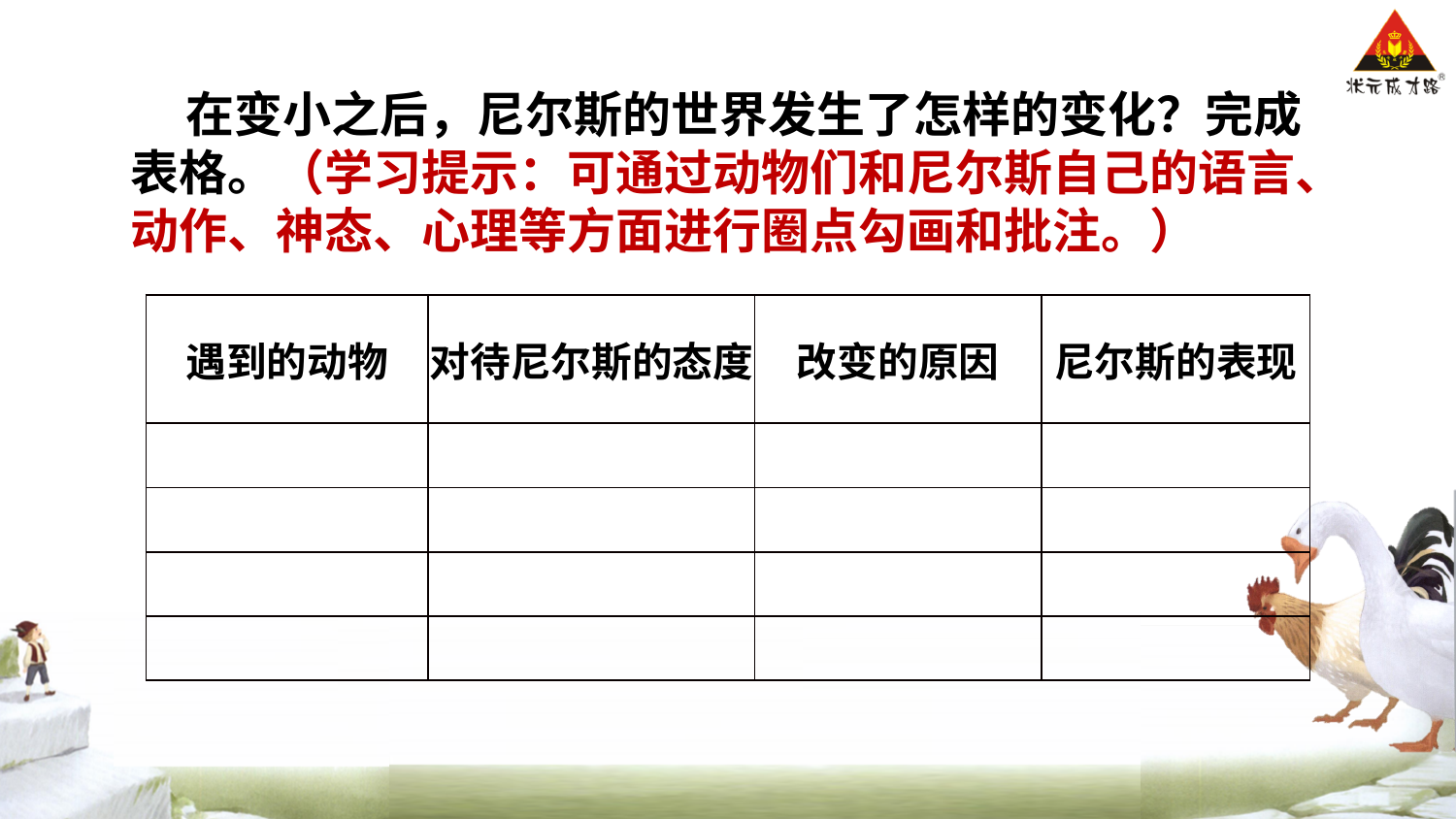

在变小之后，尼尔斯的世界发生了怎样的变化？完成表格。（学习提示：可通过动物们和尼尔斯自己的语言、动作、神态、心理等方面进行圈点勾画和批注。）
| 遇到的动物 | 对待尼尔斯的态度 | 改变的原因 | 尼尔斯的表现 |
| --- | --- | --- | --- |
|  |  |  |  |
|  |  |  |  |
|  |  |  |  |
|  |  |  |  |